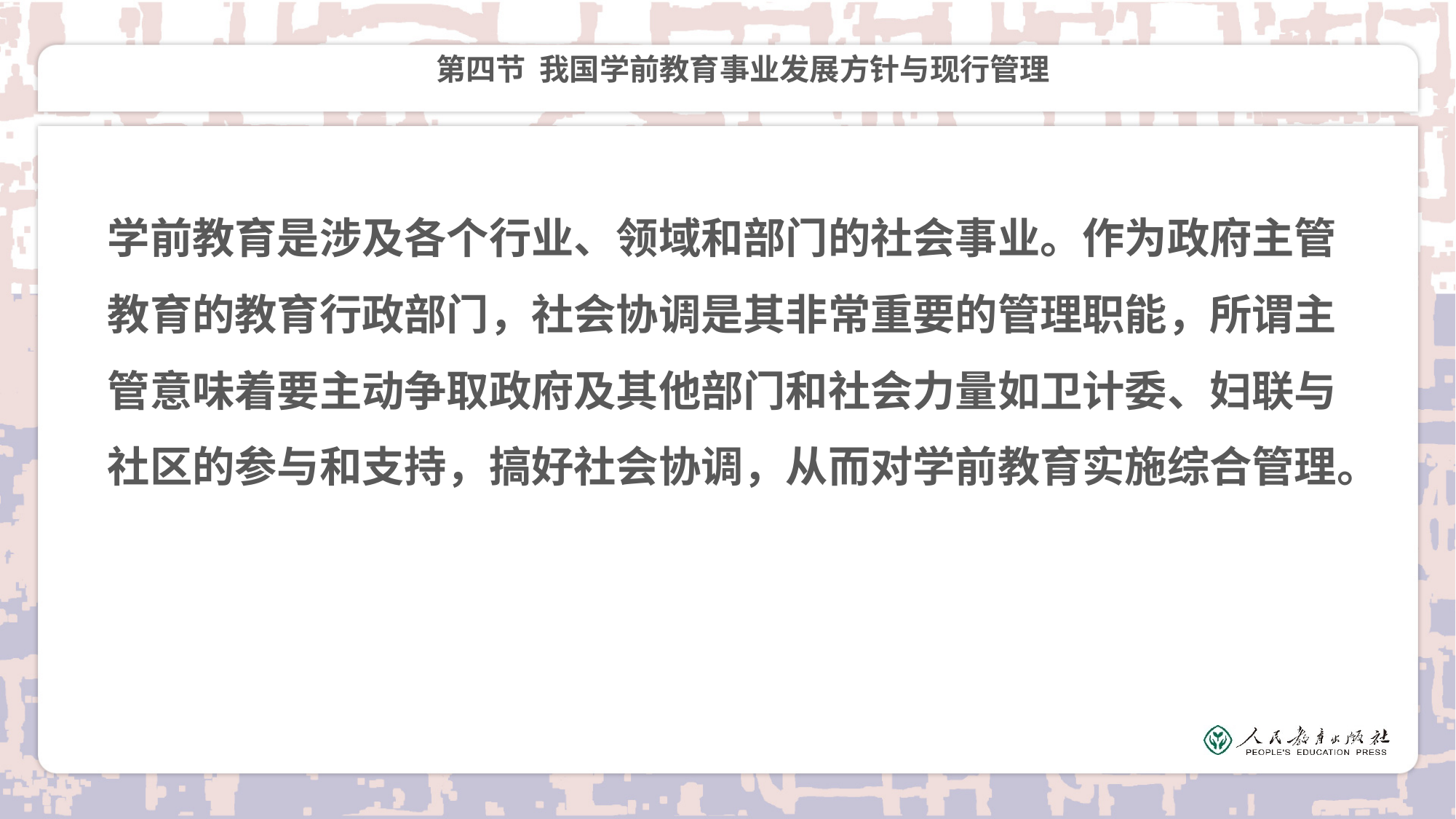

# 第四节  我国学前教育事业发展方针与现行管理
学前教育是涉及各个行业、领域和部门的社会事业。作为政府主管教育的教育行政部门，社会协调是其非常重要的管理职能，所谓主管意味着要主动争取政府及其他部门和社会力量如卫计委、妇联与社区的参与和支持，搞好社会协调，从而对学前教育实施综合管理。